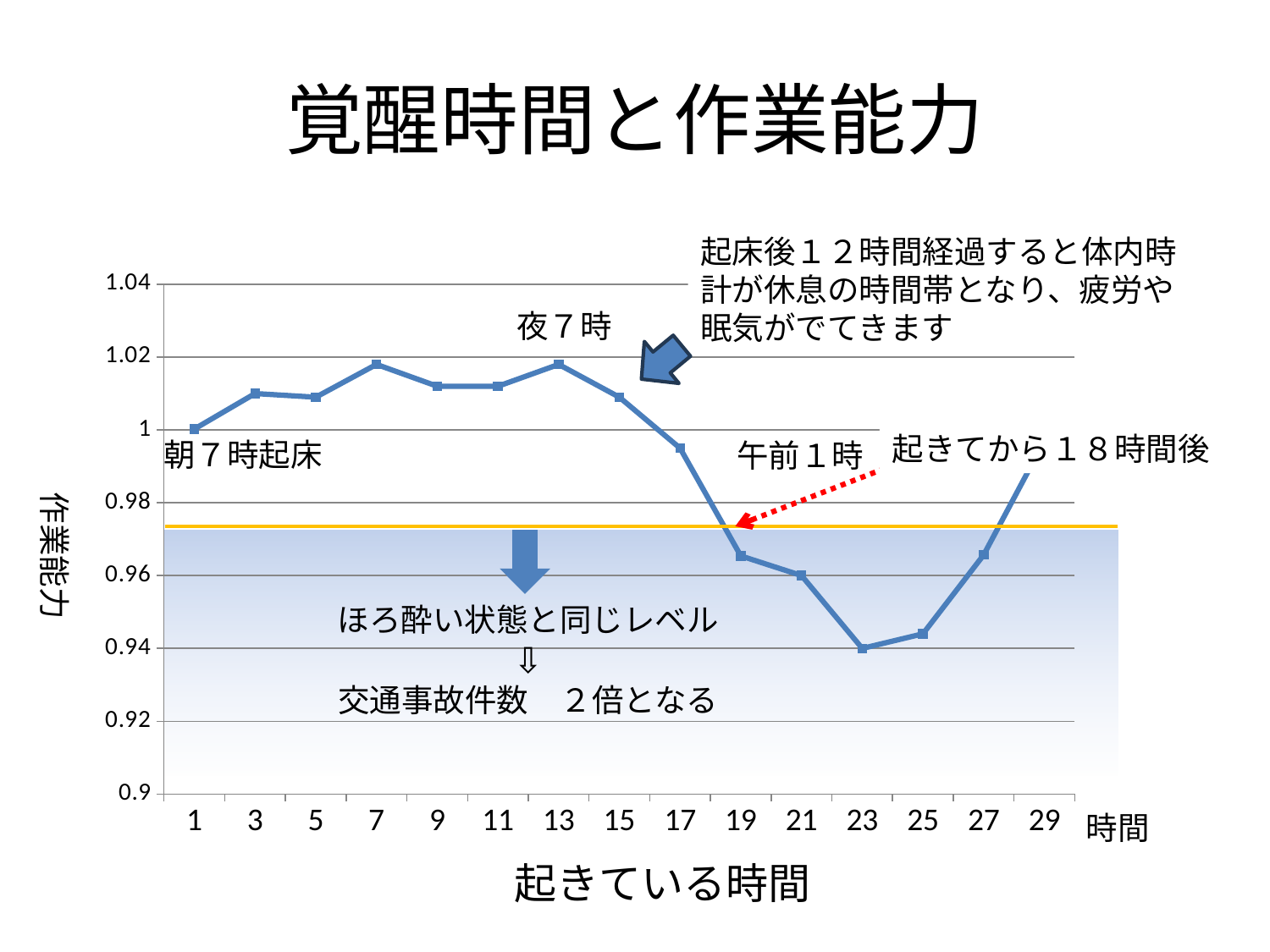

# 覚醒時間と作業能力
起床後１２時間経過すると体内時計が休息の時間帯となり、疲労や眠気がでてきます

### Chart

| Category | 作業能力 |
|---|---|
| 1 | 1.00025 |
| 3 | 1.01 |
| 5 | 1.009 |
| 7 | 1.018 |
| 9 | 1.012 |
| 11 | 1.012 |
| 13 | 1.018 |
| 15 | 1.009 |
| 17 | 0.995 |
| 19 | 0.9654 |
| 21 | 0.96 |
| 23 | 0.94 |
| 25 | 0.944 |
| 27 | 0.9657 |
| 29 | 0.997 |
夜７時

起きてから１８時間後
朝７時起床
午前１時
作業能力

ほろ酔い状態と同じレベル
⇩
交通事故件数　２倍となる
時間
起きている時間